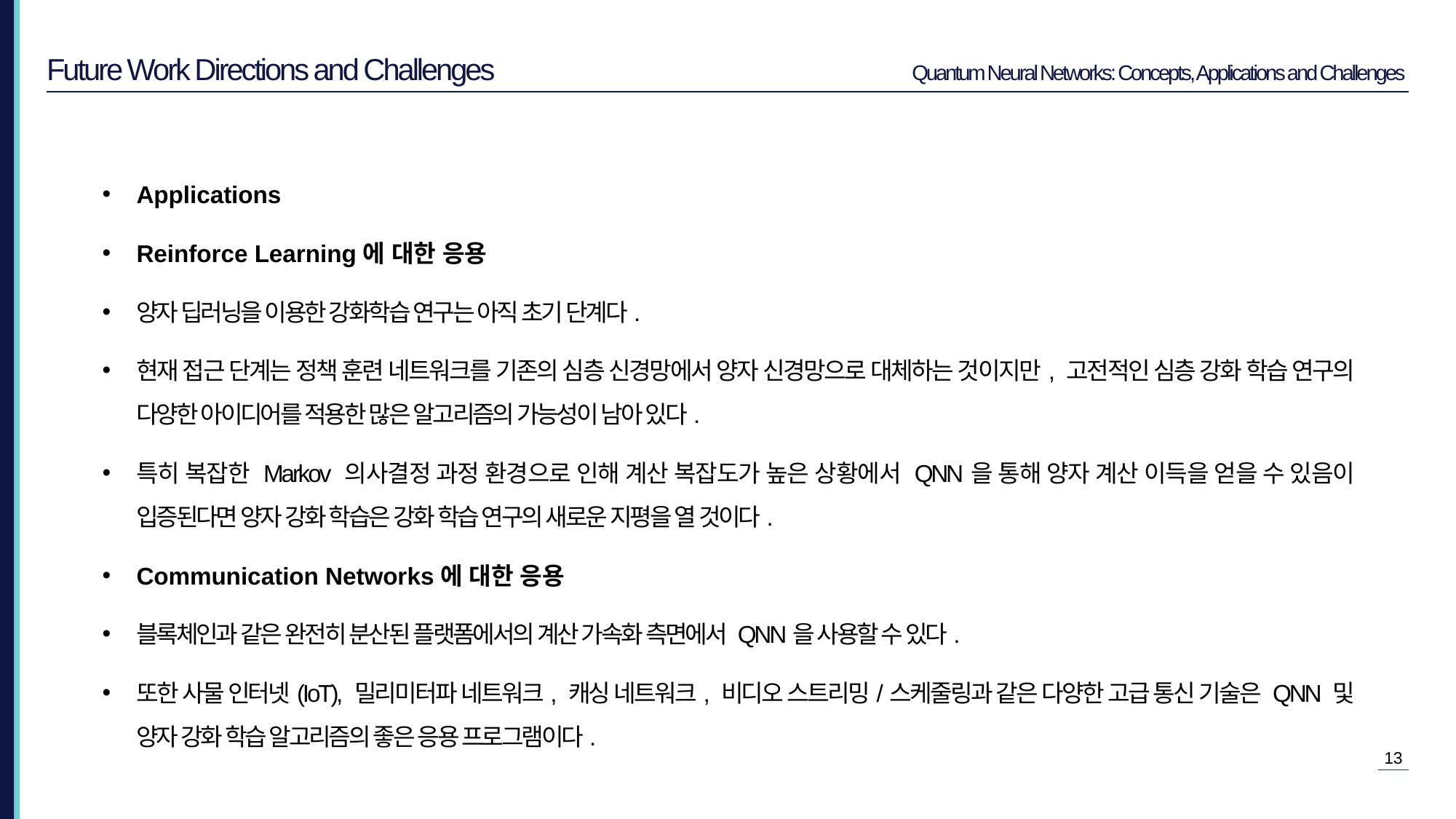

Future Work Directions and Challenges
Applications
Reinforce Learning에 대한 응용
양자 딥러닝을 이용한 강화학습 연구는 아직 초기 단계다.
현재 접근 단계는 정책 훈련 네트워크를 기존의 심층 신경망에서 양자 신경망으로 대체하는 것이지만, 고전적인 심층 강화 학습 연구의 다양한 아이디어를 적용한 많은 알고리즘의 가능성이 남아 있다.
특히 복잡한 Markov 의사결정 과정 환경으로 인해 계산 복잡도가 높은 상황에서 QNN을 통해 양자 계산 이득을 얻을 수 있음이 입증된다면 양자 강화 학습은 강화 학습 연구의 새로운 지평을 열 것이다.
Communication Networks에 대한 응용
블록체인과 같은 완전히 분산된 플랫폼에서의 계산 가속화 측면에서 QNN을 사용할 수 있다.
또한 사물 인터넷(IoT), 밀리미터파 네트워크, 캐싱 네트워크, 비디오 스트리밍/스케줄링과 같은 다양한 고급 통신 기술은 QNN 및 양자 강화 학습 알고리즘의 좋은 응용 프로그램이다.